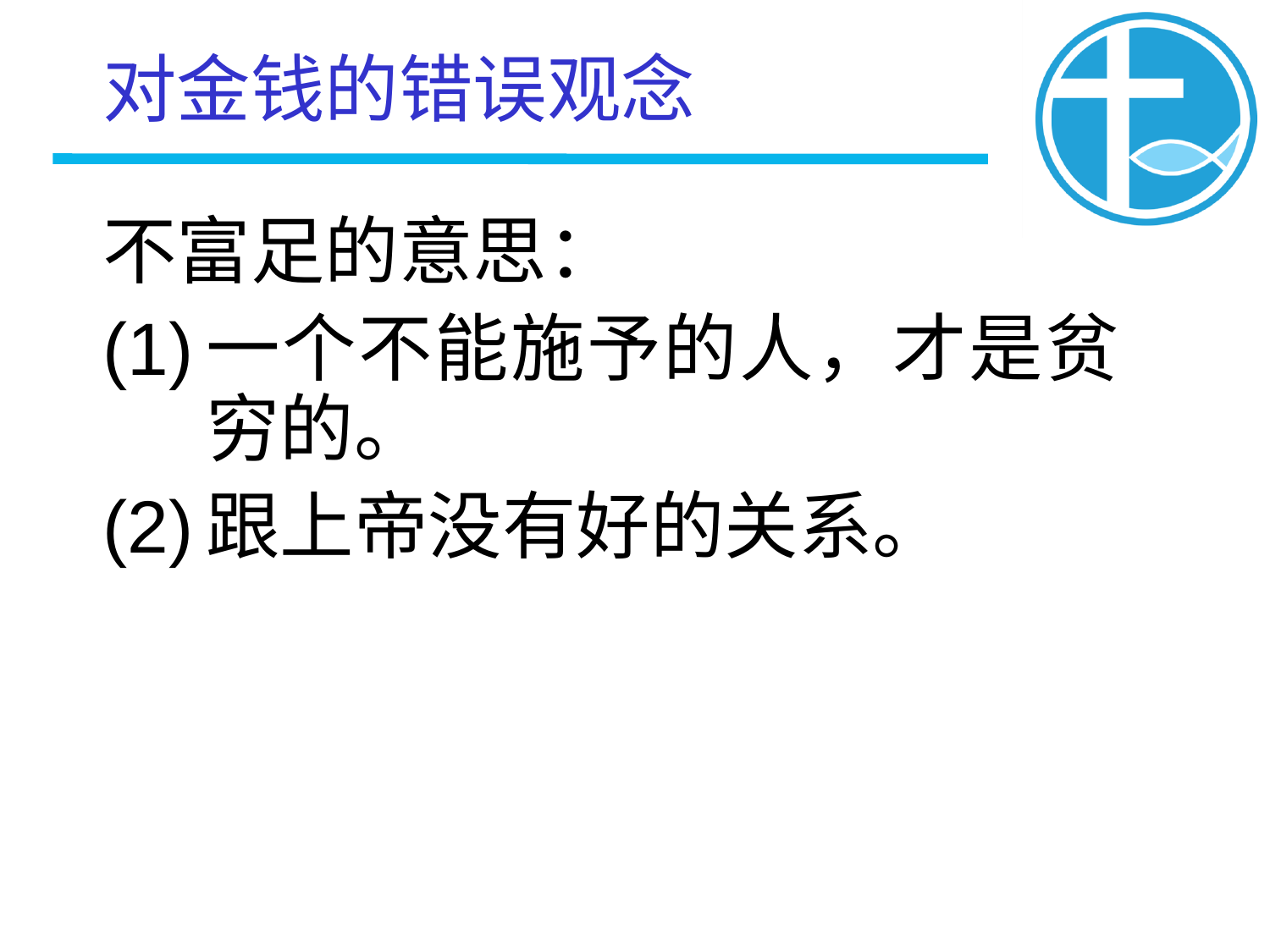

# 对⾦钱的错误观念
不富⾜的意思：
⼀个不能施予的⼈，才是贫穷的。
跟上帝没有好的关系。